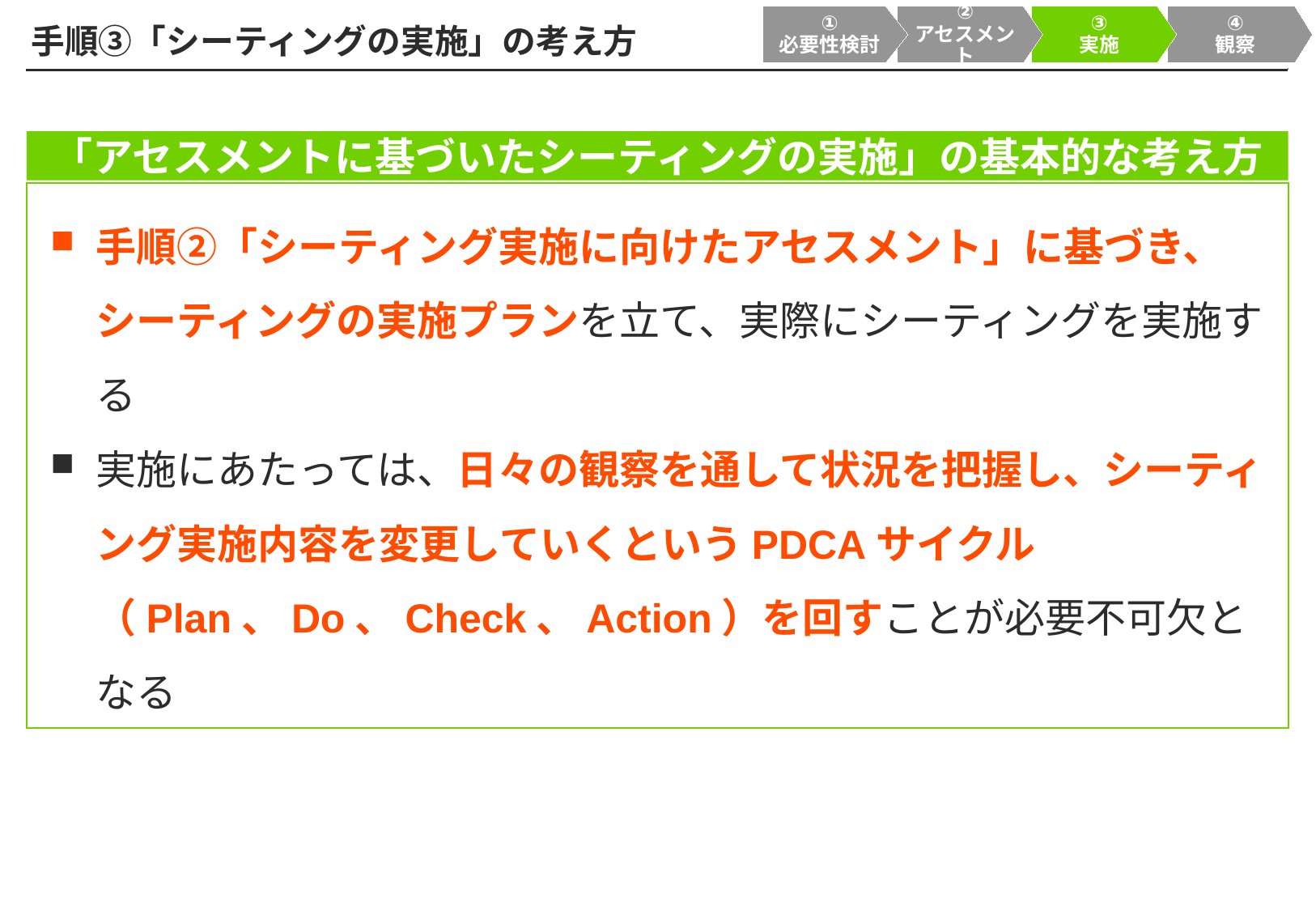

①
必要性検討
②
アセスメント
③
実施
④
観察
# 手順③「シーティングの実施」の考え方
「アセスメントに基づいたシーティングの実施」の基本的な考え方
手順②「シーティング実施に向けたアセスメント」に基づき、シーティングの実施プランを立て、実際にシーティングを実施する
実施にあたっては、日々の観察を通して状況を把握し、シーティング実施内容を変更していくというPDCAサイクル（Plan、Do、Check、Action）を回すことが必要不可欠となる